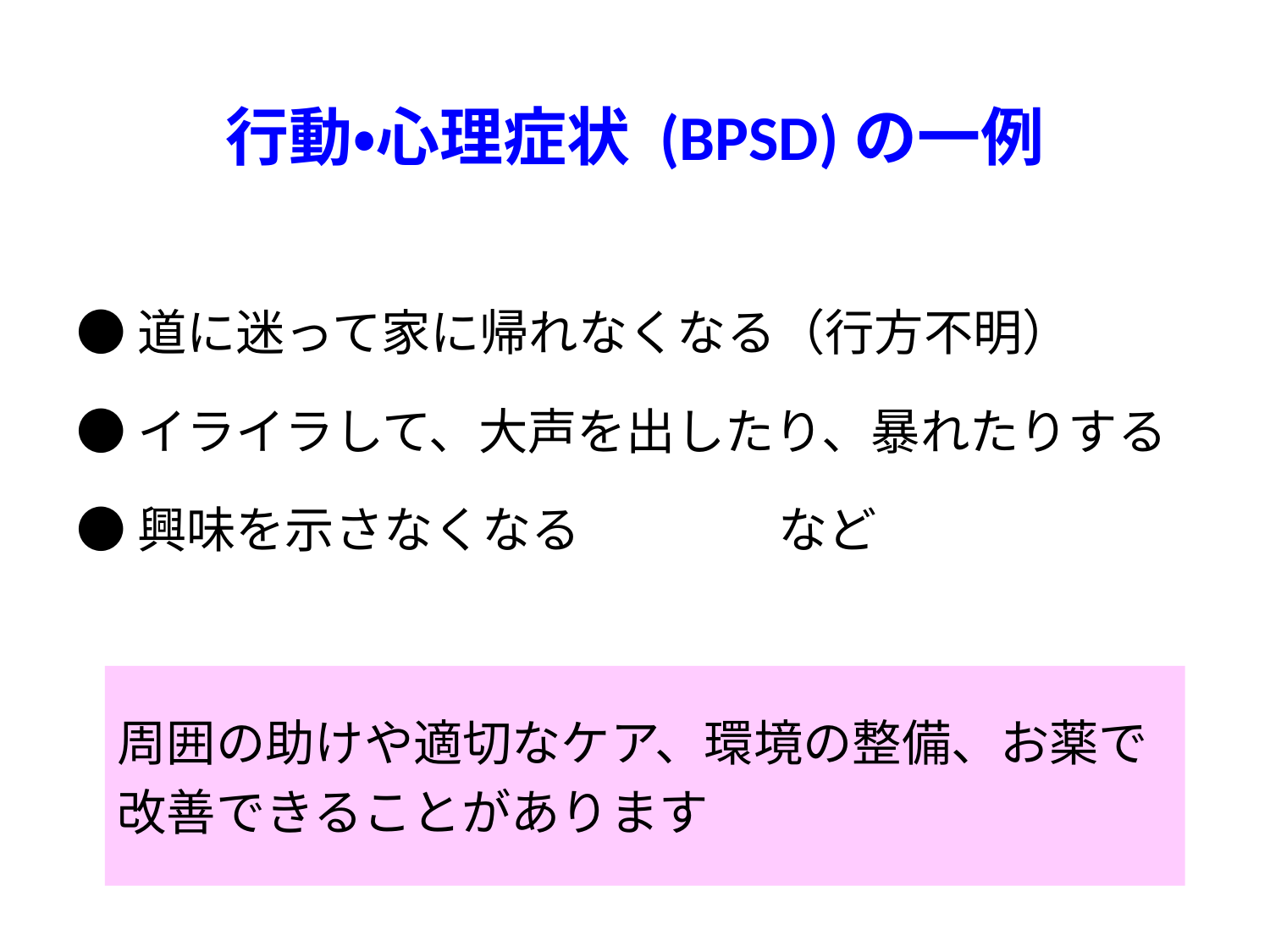

# 行動・心理症状 (BPSD)の一例
●道に迷って家に帰れなくなる（行方不明）
●イライラして、大声を出したり、暴れたりする
●興味を示さなくなる　　　　など

周囲の助けや適切なケア、環境の整備、お薬で
改善できることがあります